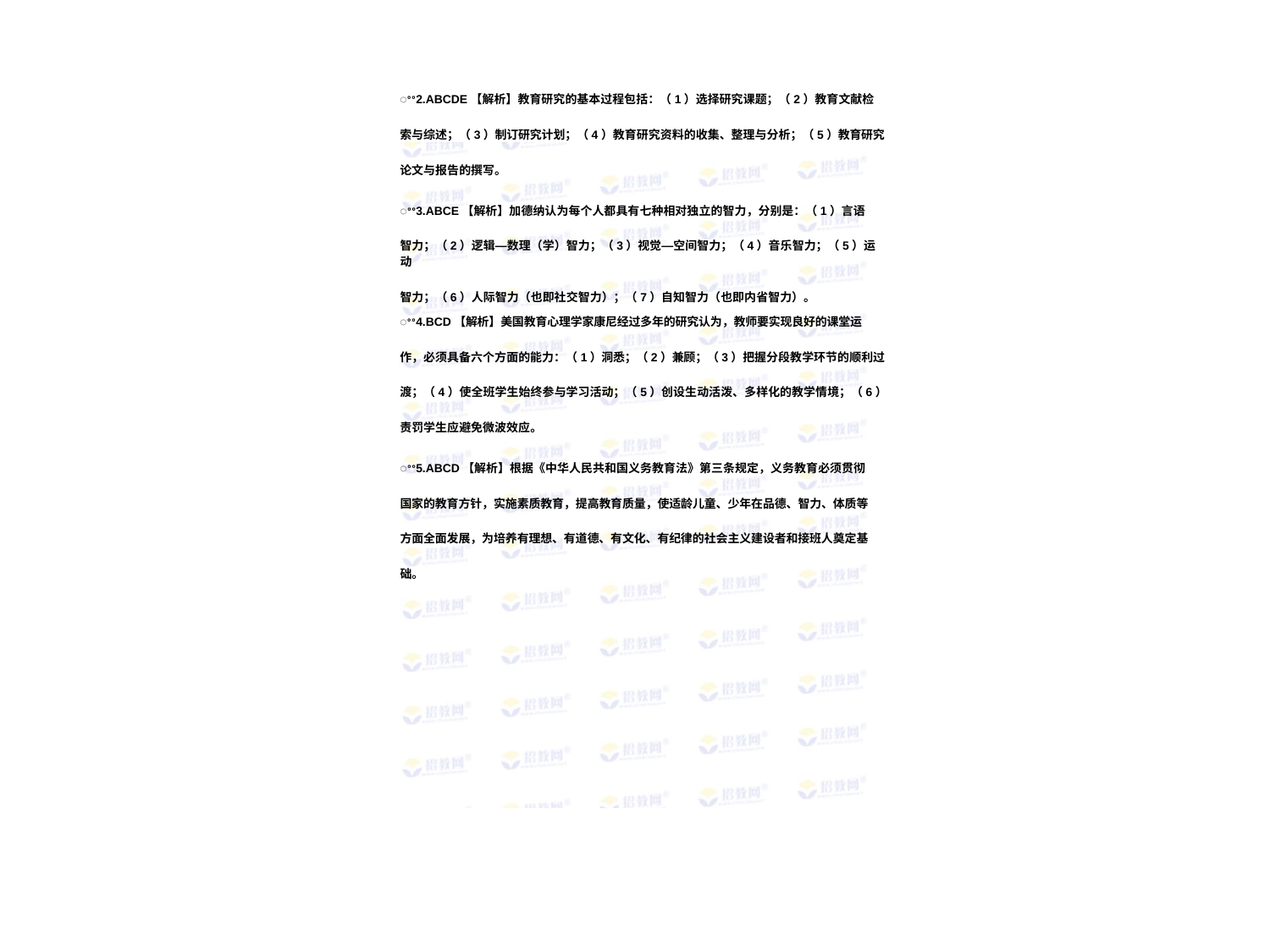

ꢀꢀ2.ABCDE【解析】教育研究的基本过程包括：（1）选择研究课题；（2）教育文献检
索与综述；（3）制订研究计划；（4）教育研究资料的收集、整理与分析；（5）教育研究
论文与报告的撰写。

ꢀꢀ3.ABCE【解析】加德纳认为每个人都具有七种相对独立的智力，分别是：（1）言语
智力；（2）逻辑—数理（学）智力；（3）视觉—空间智力；（4）音乐智力；（5）运动
智力；（6）人际智力（也即社交智力）；（7）自知智力（也即内省智力）。
ꢀꢀ4.BCD【解析】美国教育心理学家康尼经过多年的研究认为，教师要实现良好的课堂运
作，必须具备六个方面的能力：（1）洞悉；（2）兼顾；（3）把握分段教学环节的顺利过
渡；（4）使全班学生始终参与学习活动；（5）创设生动活泼、多样化的教学情境；（6）
责罚学生应避免微波效应。
ꢀꢀ5.ABCD【解析】根据《中华人民共和国义务教育法》第三条规定，义务教育必须贯彻
国家的教育方针，实施素质教育，提高教育质量，使适龄儿童、少年在品德、智力、体质等
方面全面发展，为培养有理想、有道德、有文化、有纪律的社会主义建设者和接班人奠定基
础。